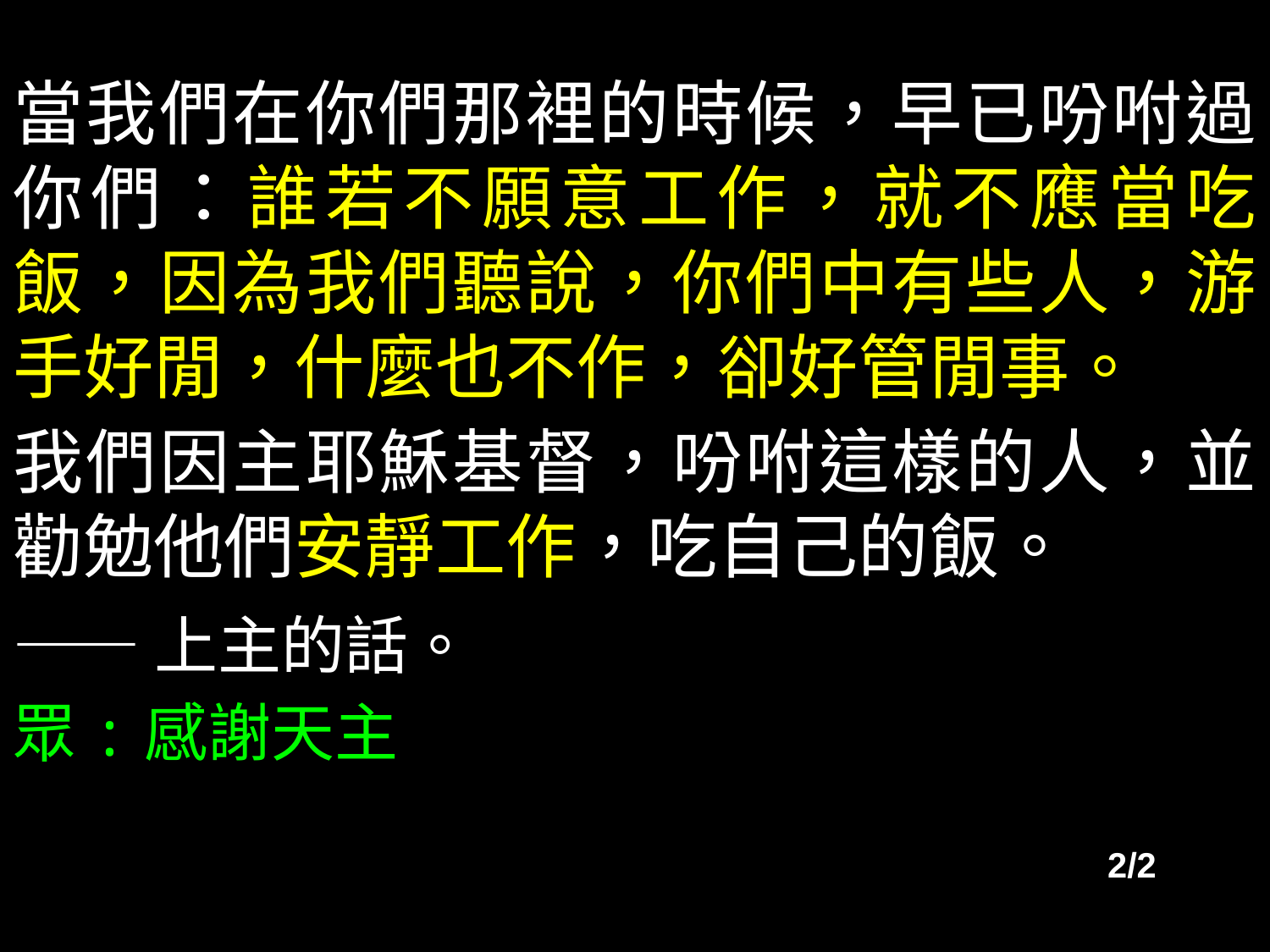

當我們在你們那裡的時候，早已吩咐過你們：誰若不願意工作，就不應當吃飯，因為我們聽說，你們中有些人，游手好閒，什麼也不作，卻好管閒事。
我們因主耶穌基督，吩咐這樣的人，並勸勉他們安靜工作，吃自己的飯。
——上主的話。
眾:感謝天主

2/2